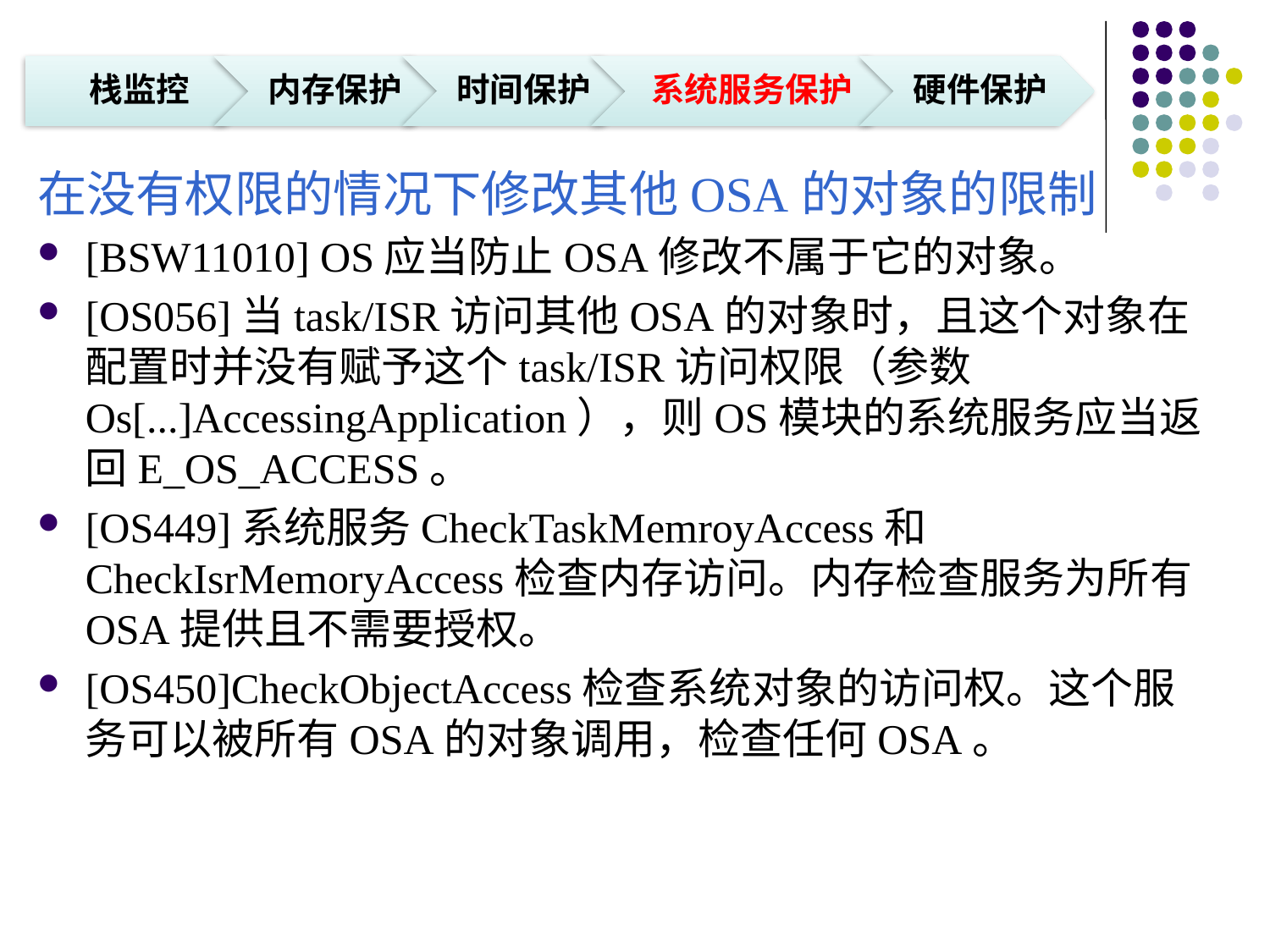

栈监控
内存保护
时间保护
系统服务保护
硬件保护
在没有权限的情况下修改其他OSA的对象的限制
[BSW11010] OS应当防止OSA修改不属于它的对象。
[OS056]当task/ISR访问其他OSA的对象时，且这个对象在配置时并没有赋予这个task/ISR访问权限（参数Os[...]AccessingApplication），则OS模块的系统服务应当返回E_OS_ACCESS。
[OS449]系统服务CheckTaskMemroyAccess和CheckIsrMemoryAccess检查内存访问。内存检查服务为所有OSA提供且不需要授权。
[OS450]CheckObjectAccess检查系统对象的访问权。这个服务可以被所有OSA的对象调用，检查任何OSA。